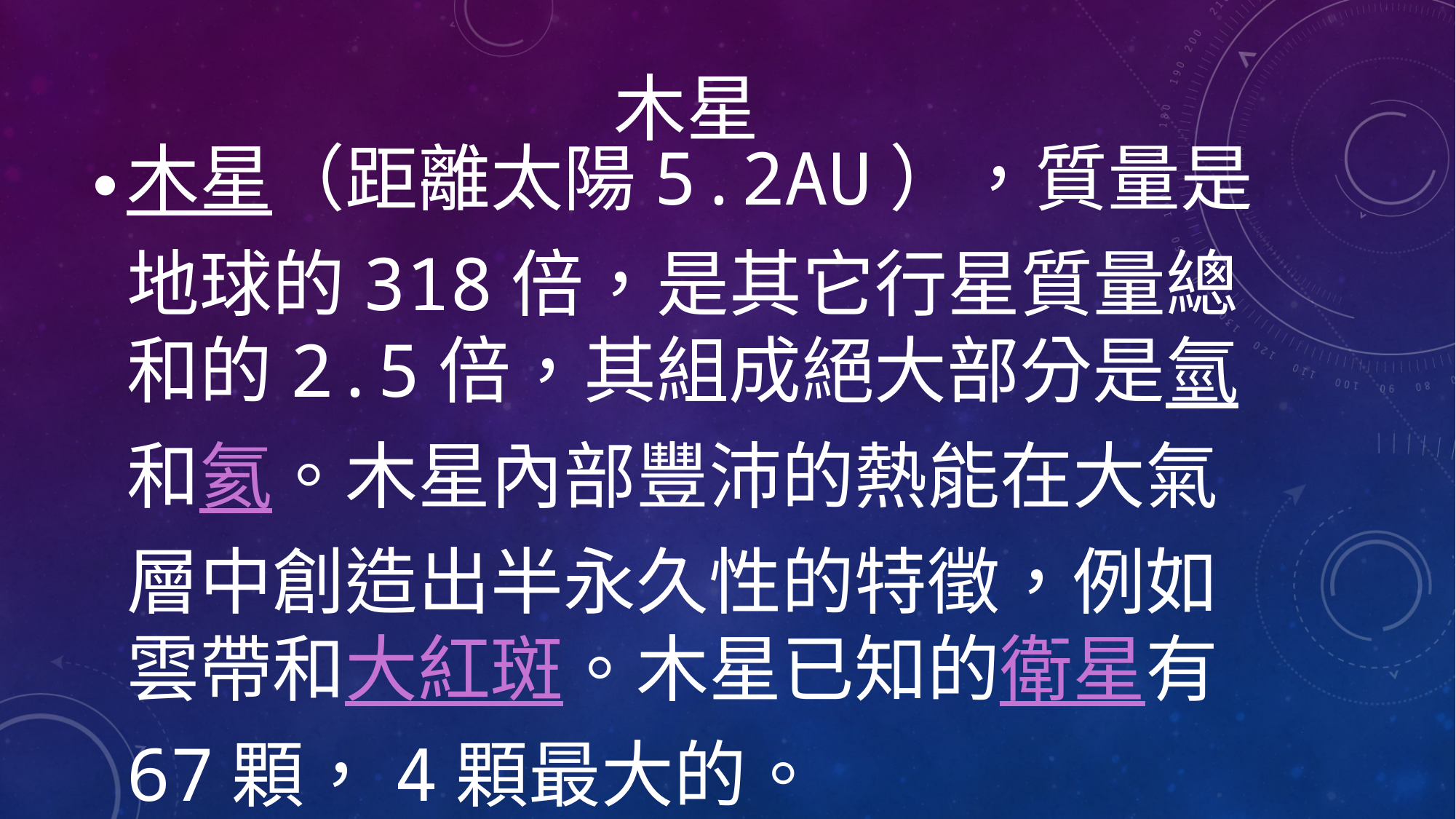

# 木星
木星（距離太陽5.2AU），質量是地球的318倍，是其它行星質量總和的2.5倍，其組成絕大部分是氫和氦。木星內部豐沛的熱能在大氣層中創造出半永久性的特徵，例如雲帶和大紅斑。木星已知的衛星有67顆，4顆最大的。